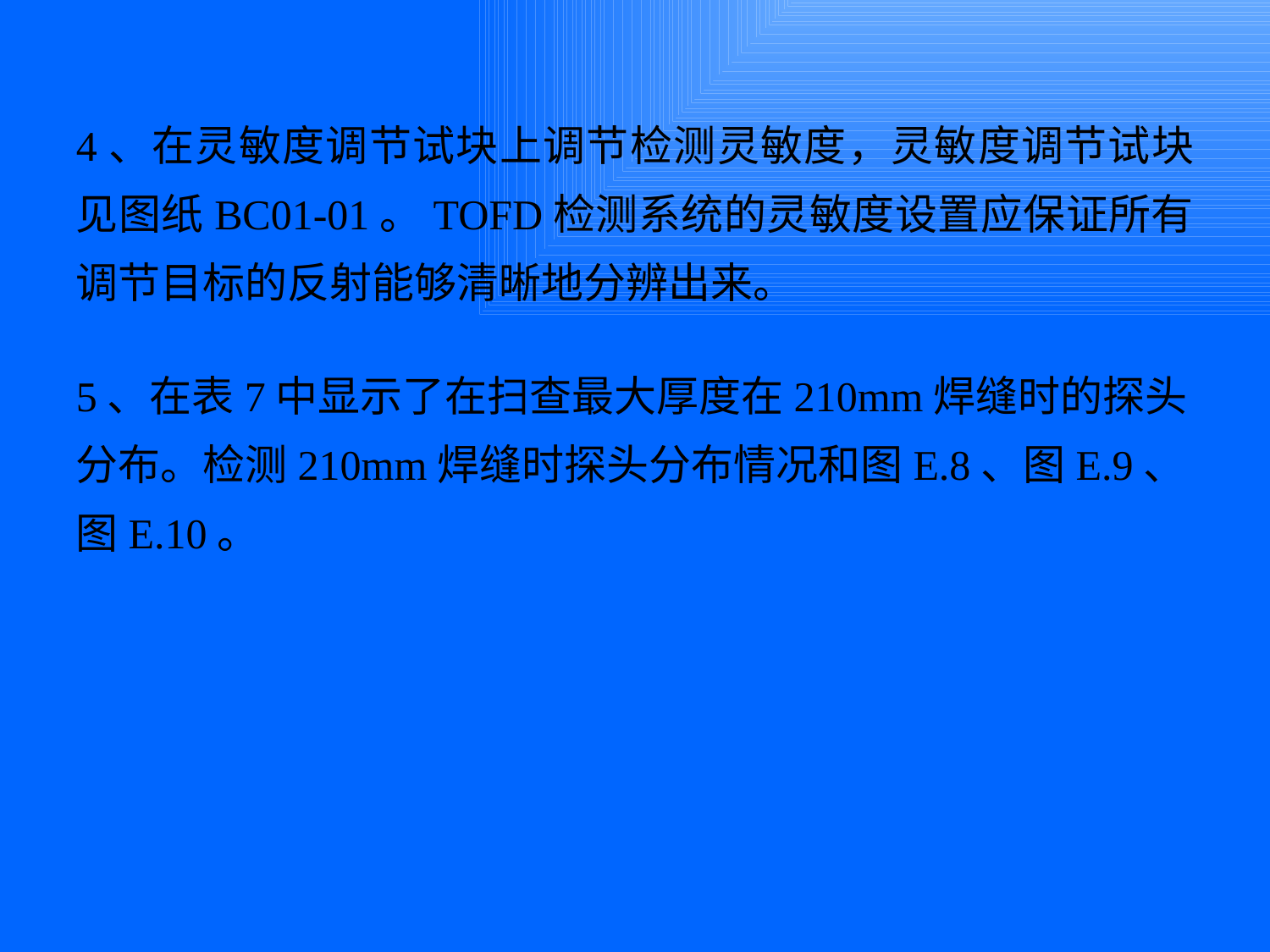

4、在灵敏度调节试块上调节检测灵敏度，灵敏度调节试块见图纸BC01-01。TOFD检测系统的灵敏度设置应保证所有调节目标的反射能够清晰地分辨出来。
5、在表7中显示了在扫查最大厚度在210mm焊缝时的探头分布。检测210mm焊缝时探头分布情况和图E.8、图E.9、图E.10。